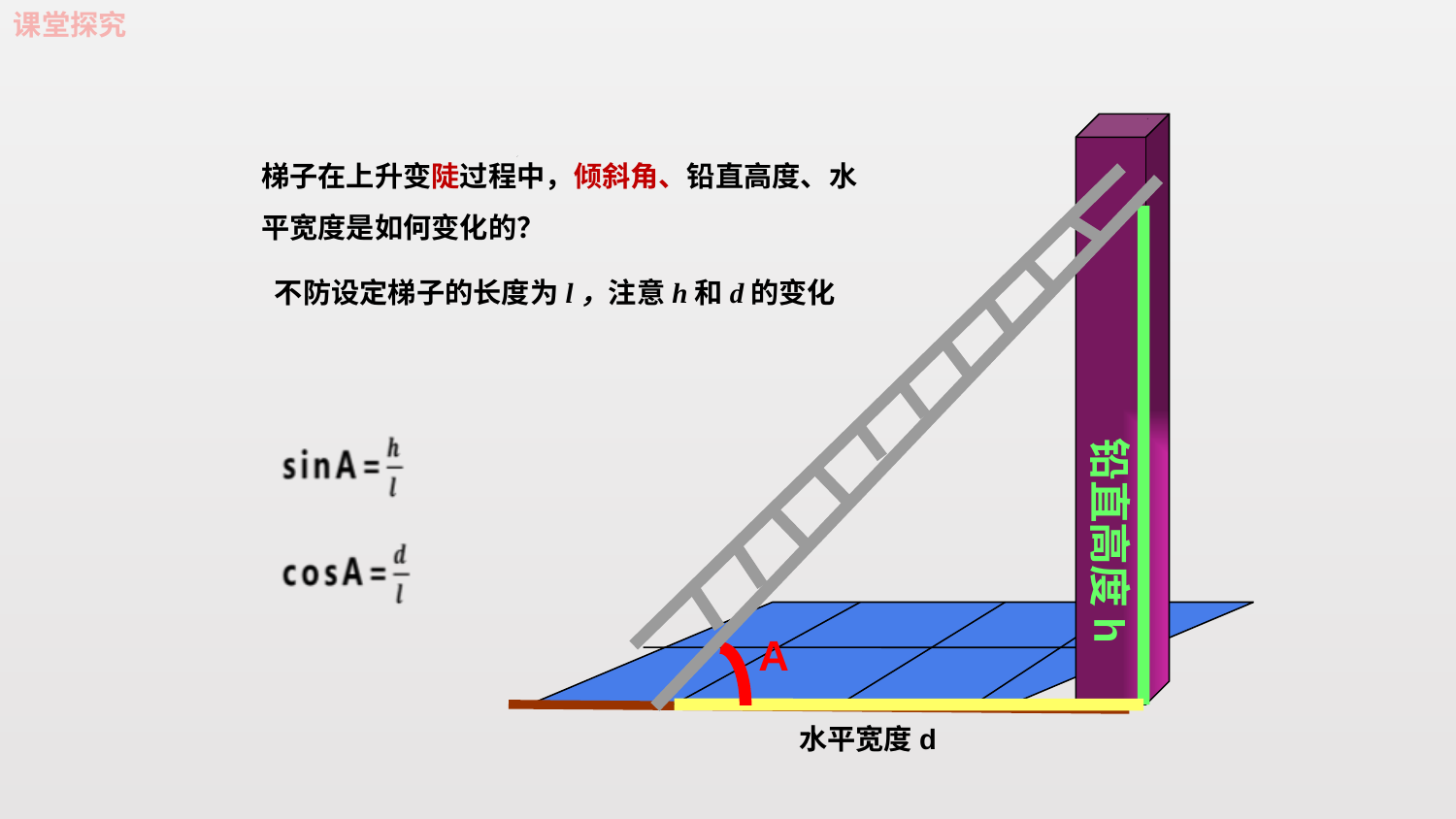

课堂探究

梯子在上升变陡过程中，倾斜角、铅直高度、水平宽度是如何变化的？
 不防设定梯子的长度为l，注意h和d的变化

铅直高度h

A

水平宽度d